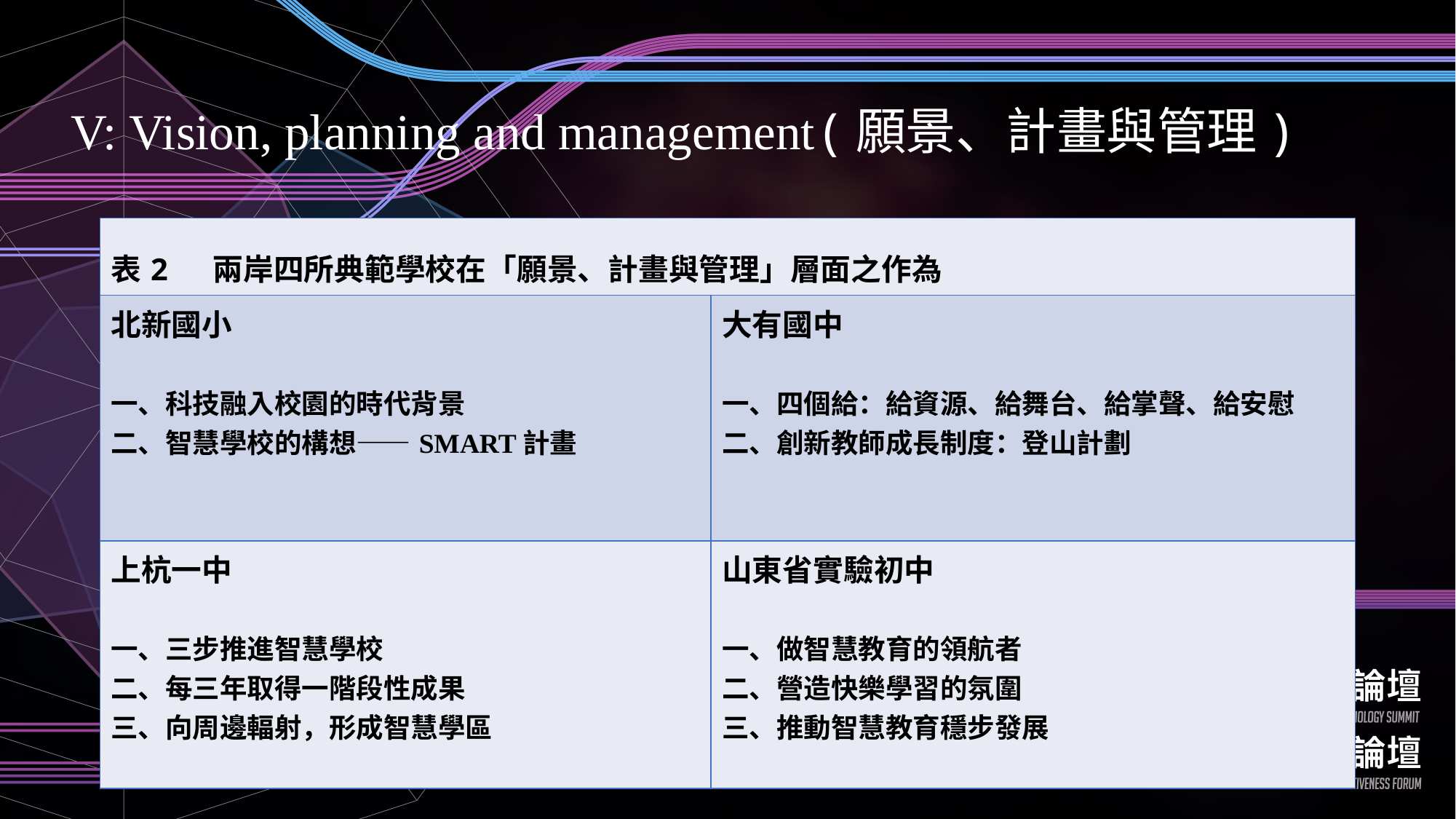

# V: Vision, planning and management(願景、計畫與管理)
| 表2 兩岸四所典範學校在「願景、計畫與管理」層面之作為 |  |
| --- | --- |
| 北新國小 一、科技融入校園的時代背景 二、智慧學校的構想——SMART計畫 | 大有國中 一、四個給：給資源、給舞台、給掌聲、給安慰 二、創新教師成長制度：登山計劃 |
| 上杭一中 一、三步推進智慧學校 二、每三年取得一階段性成果 三、向周邊輻射，形成智慧學區 | 山東省實驗初中 一、做智慧教育的領航者 二、營造快樂學習的氛圍 三、推動智慧教育穩步發展 |